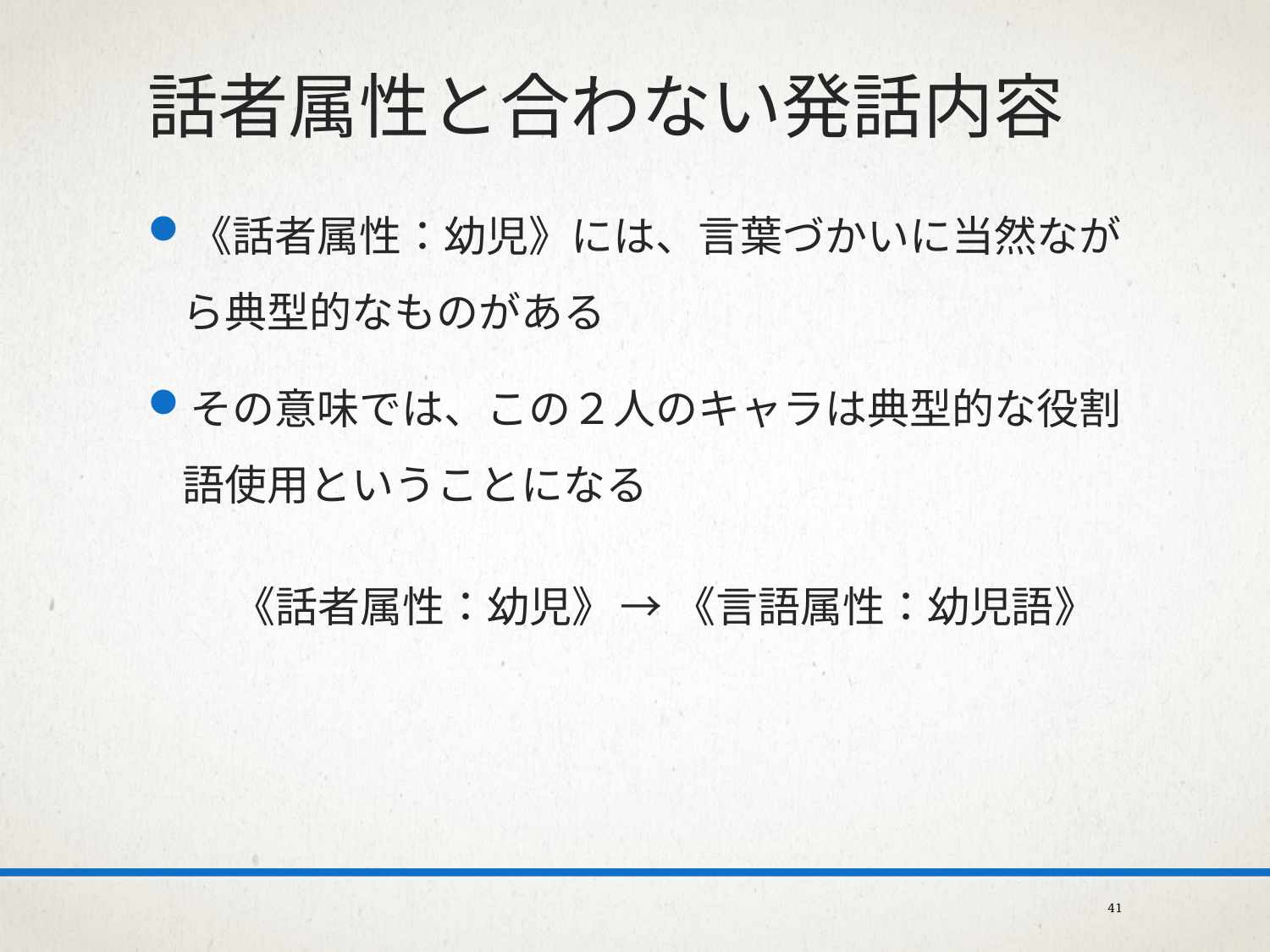

話者属性と合わない発話内容
《話者属性：幼児》には、言葉づかいに当然ながら典型的なものがある
その意味では、この２人のキャラは典型的な役割語使用ということになる
《話者属性：幼児》
→《言語属性：幼児語》
41